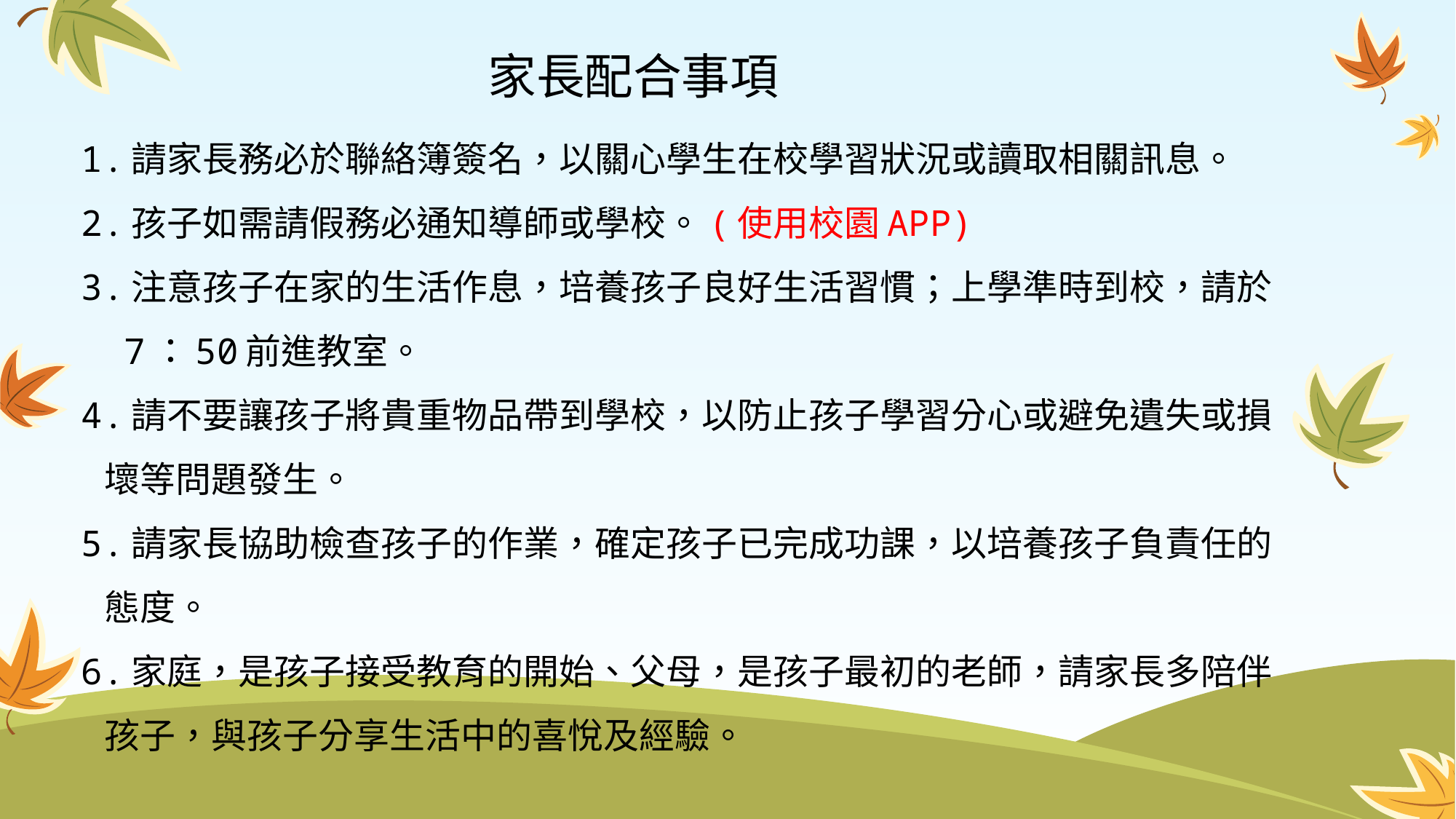

# 家長配合事項
1.請家長務必於聯絡簿簽名，以關心學生在校學習狀況或讀取相關訊息。
2.孩子如需請假務必通知導師或學校。(使用校園APP)
3.注意孩子在家的生活作息，培養孩子良好生活習慣；上學準時到校，請於
  7：50前進教室。
4.請不要讓孩子將貴重物品帶到學校，以防止孩子學習分心或避免遺失或損
  壞等問題發生。
5.請家長協助檢查孩子的作業，確定孩子已完成功課，以培養孩子負責任的
  態度。
6.家庭，是孩子接受教育的開始、父母，是孩子最初的老師，請家長多陪伴
  孩子，與孩子分享生活中的喜悅及經驗。